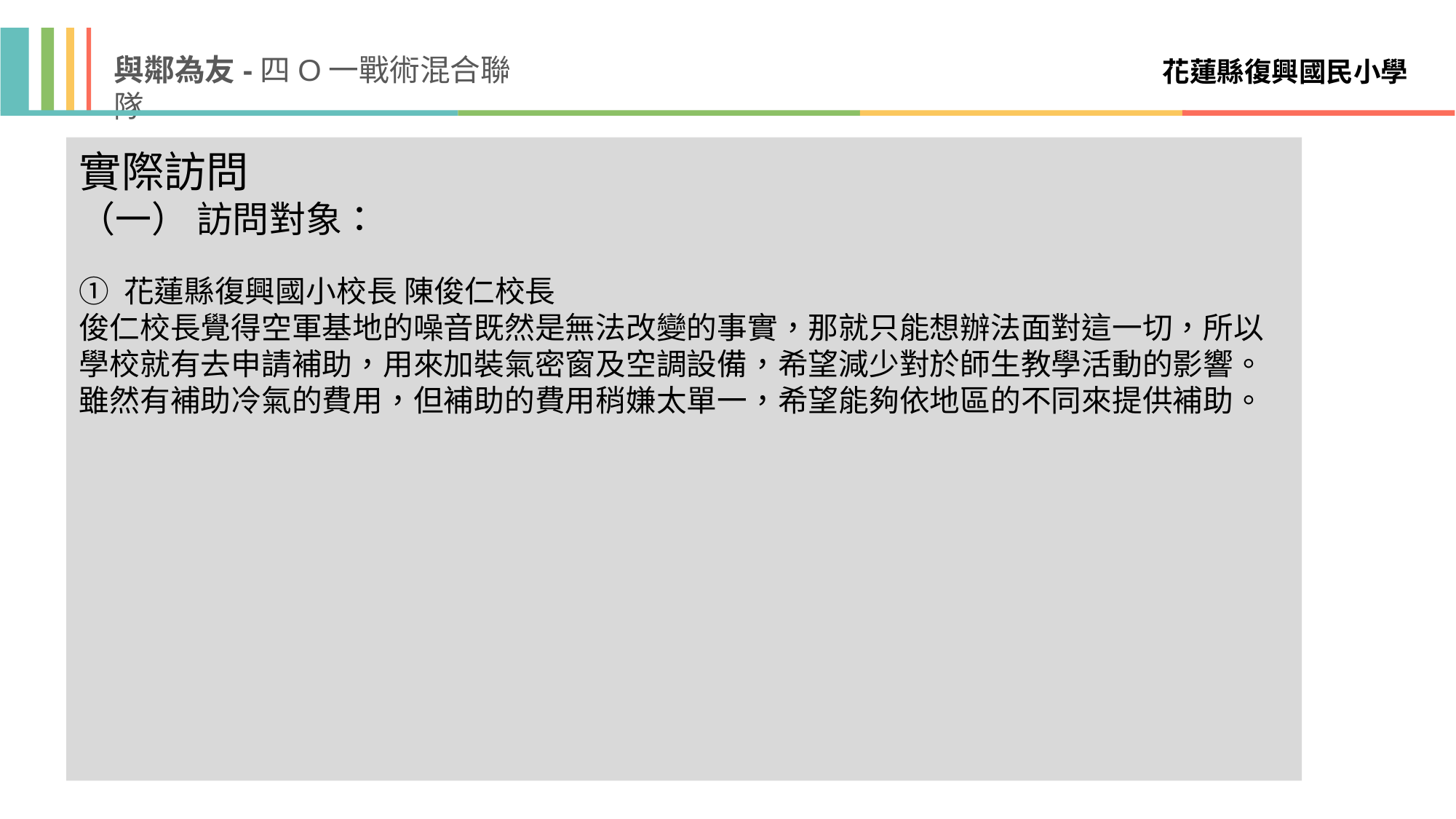

與鄰為友-四O一戰術混合聯隊
花蓮縣復興國民小學

實際訪問
（一） 訪問對象：

① 花蓮縣復興國小校長 陳俊仁校長
俊仁校長覺得空軍基地的噪音既然是無法改變的事實，那就只能想辦法面對這一切，所以學校就有去申請補助，用來加裝氣密窗及空調設備，希望減少對於師生教學活動的影響。雖然有補助冷氣的費用，但補助的費用稍嫌太單一，希望能夠依地區的不同來提供補助。